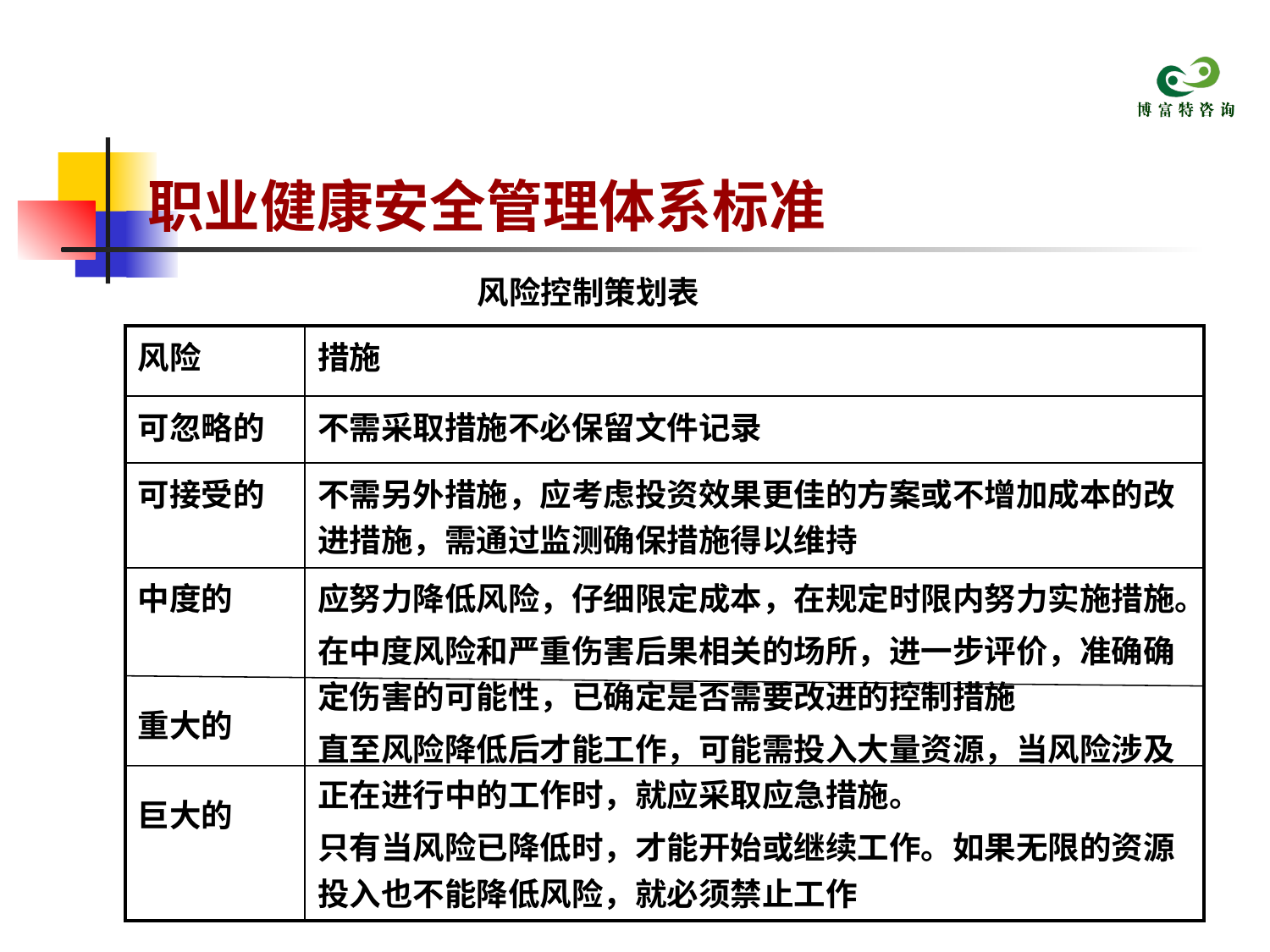

# 职业健康安全管理体系标准
                 风险控制策划表

| 风险 | 措施 |
| --- | --- |
| 可忽略的 | 不需采取措施不必保留文件记录 |
| 可接受的 | 不需另外措施，应考虑投资效果更佳的方案或不增加成本的改进措施，需通过监测确保措施得以维持 |
| 中度的 重大的 巨大的 | 应努力降低风险，仔细限定成本，在规定时限内努力实施措施。 在中度风险和严重伤害后果相关的场所，进一步评价，准确确定伤害的可能性，已确定是否需要改进的控制措施 直至风险降低后才能工作，可能需投入大量资源，当风险涉及正在进行中的工作时，就应采取应急措施。 只有当风险已降低时，才能开始或继续工作。如果无限的资源投入也不能降低风险，就必须禁止工作 |

68